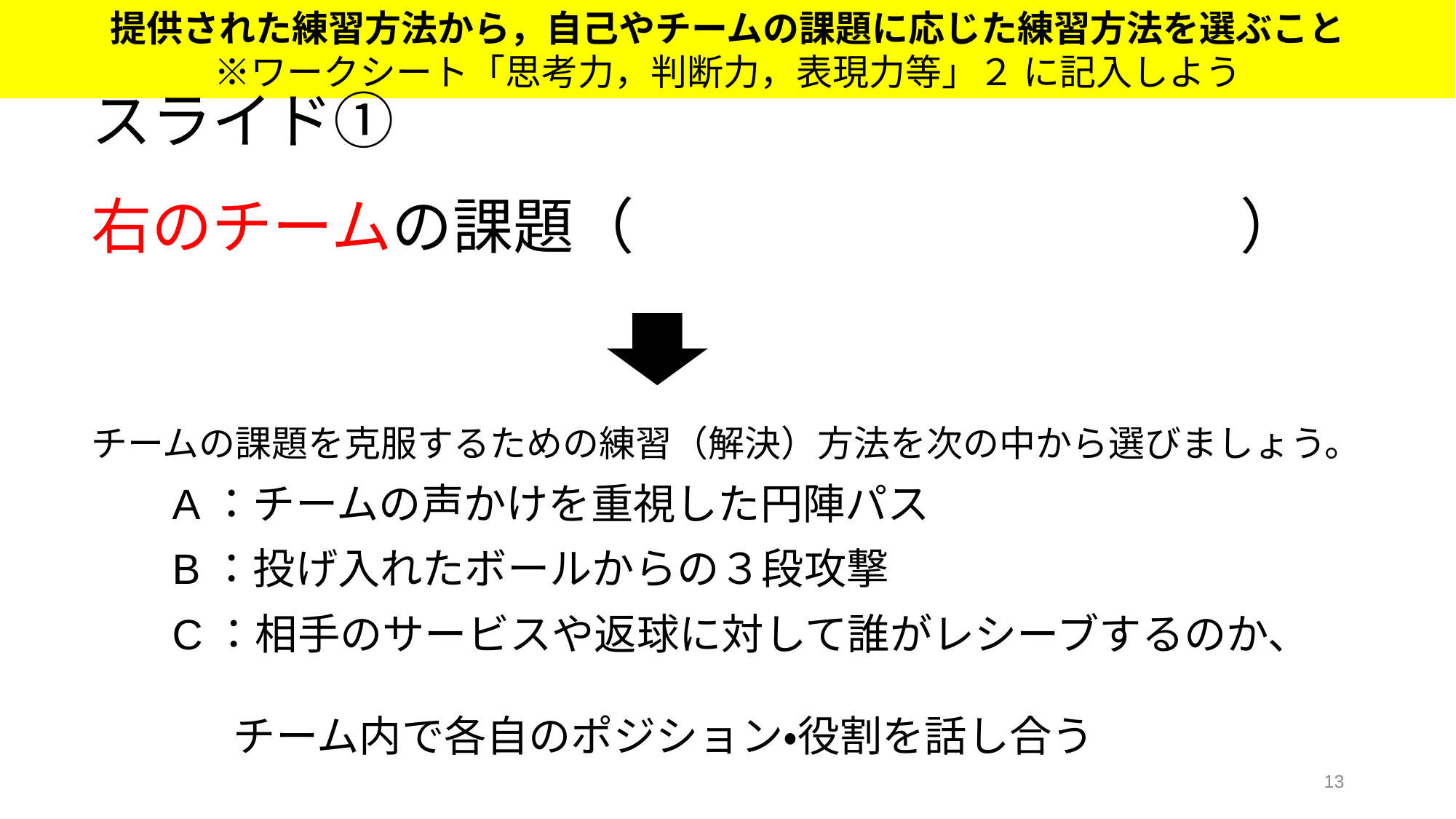

提供された練習方法から，自己やチームの課題に応じた
練習方法を選ぶこと
提供された練習方法から，自己やチームの課題に応じた練習方法を選ぶこと
　※ワークシート「思考力，判断力，表現力等」２ に記入しよう

スライド①

右のチームの課題（　　　　　　　　　　）

チームの課題を克服するための練習（解決）方法を次の中から選びましょう。
A：チームの声かけを重視した円陣パス

B：投げ入れたボールからの３段攻撃

C：相手のサービスや返球に対して誰がレシーブするのか、
　  チーム内で各自のポジション・役割を話し合う
13